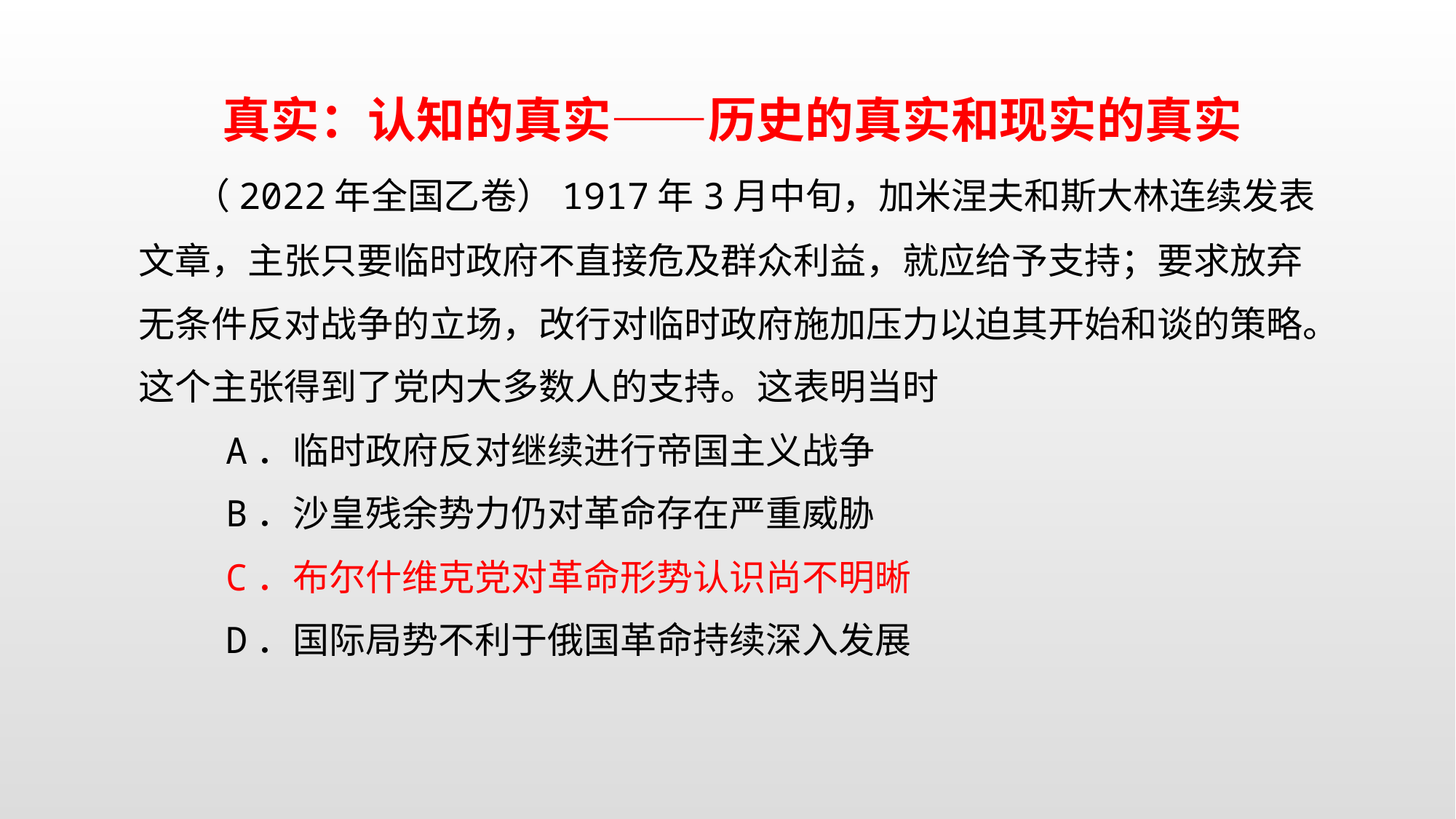

真实：认知的真实——历史的真实和现实的真实
     （2022年全国乙卷）1917年3月中旬，加米涅夫和斯大林连续发表文章，主张只要临时政府不直接危及群众利益，就应给予支持；要求放弃无条件反对战争的立场，改行对临时政府施加压力以迫其开始和谈的策略。这个主张得到了党内大多数人的支持。这表明当时
    A．临时政府反对继续进行帝国主义战争
    B．沙皇残余势力仍对革命存在严重威胁
    C．布尔什维克党对革命形势认识尚不明晰
    D．国际局势不利于俄国革命持续深入发展